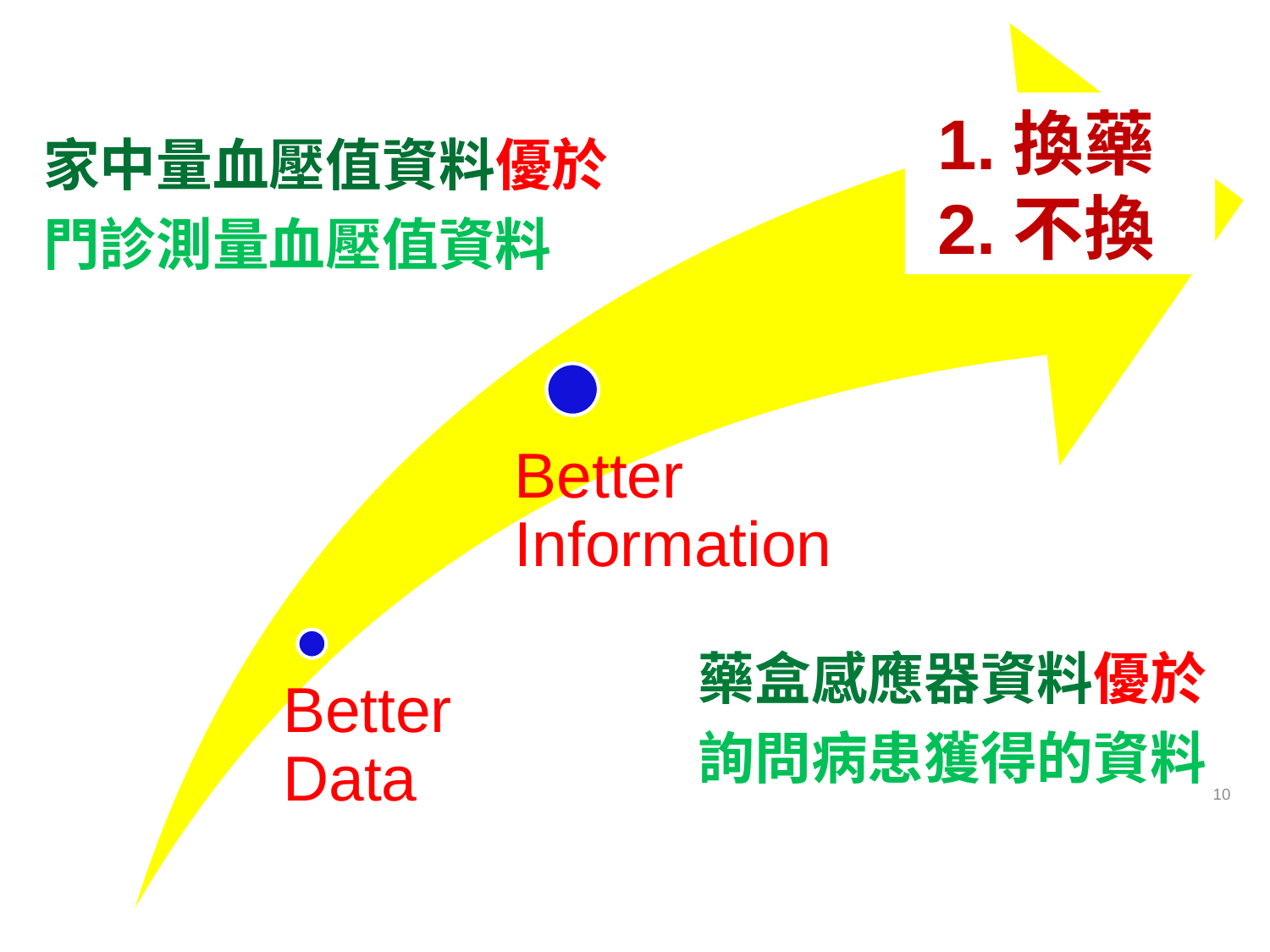

Better  Data
Better Information
Better Action
 1.換藥
 2.不換
家中量血壓值資料優於門診測量血壓值資料
藥盒感應器資料優於詢問病患獲得的資料
10